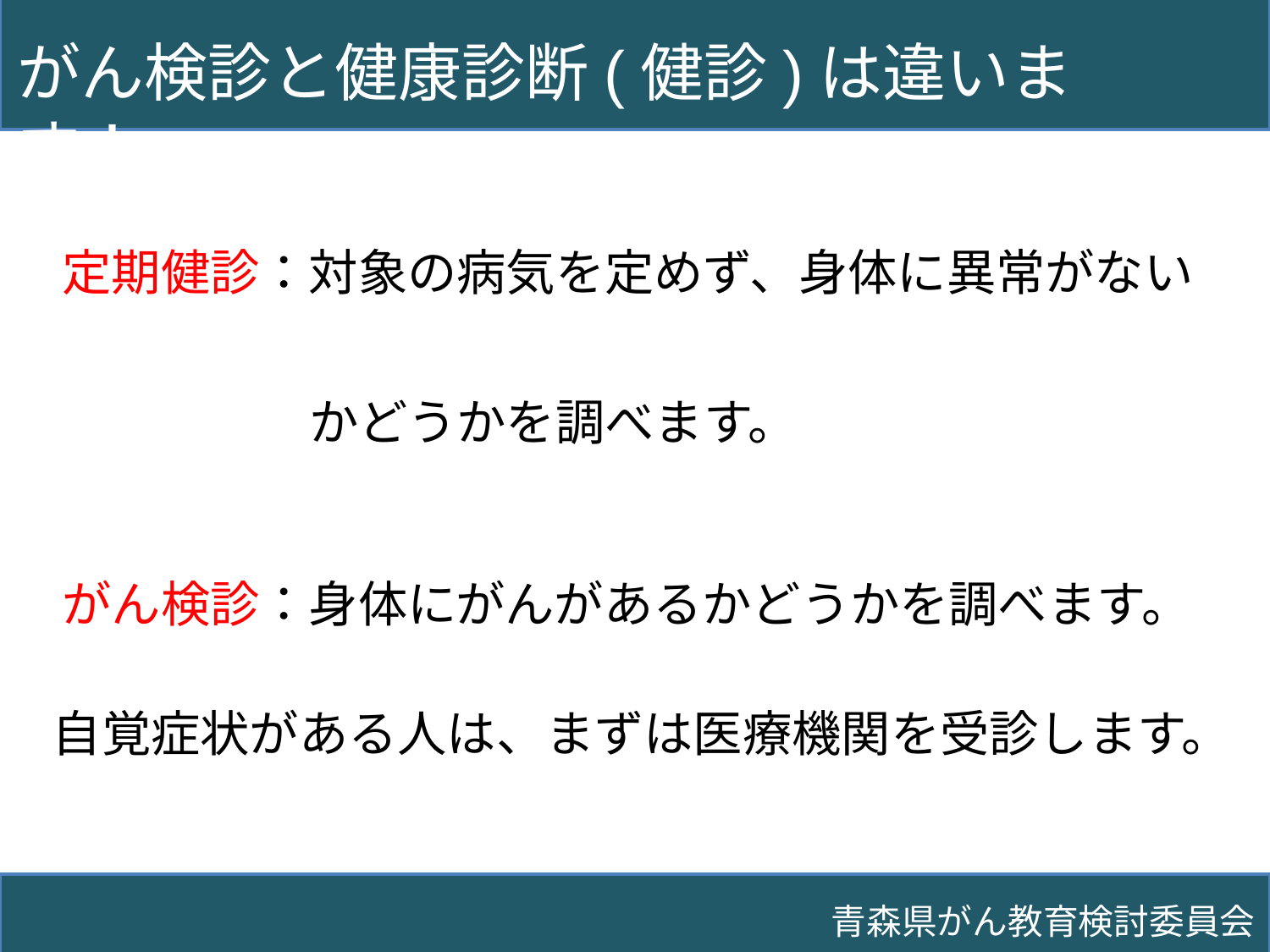

がん検診と健康診断(健診)は違います！
定期健診：対象の病気を定めず、身体に異常がない
　　　　　かどうかを調べます。

がん検診：身体にがんがあるかどうかを調べます。
自覚症状がある人は、まずは医療機関を受診します。

青森県がん教育検討委員会